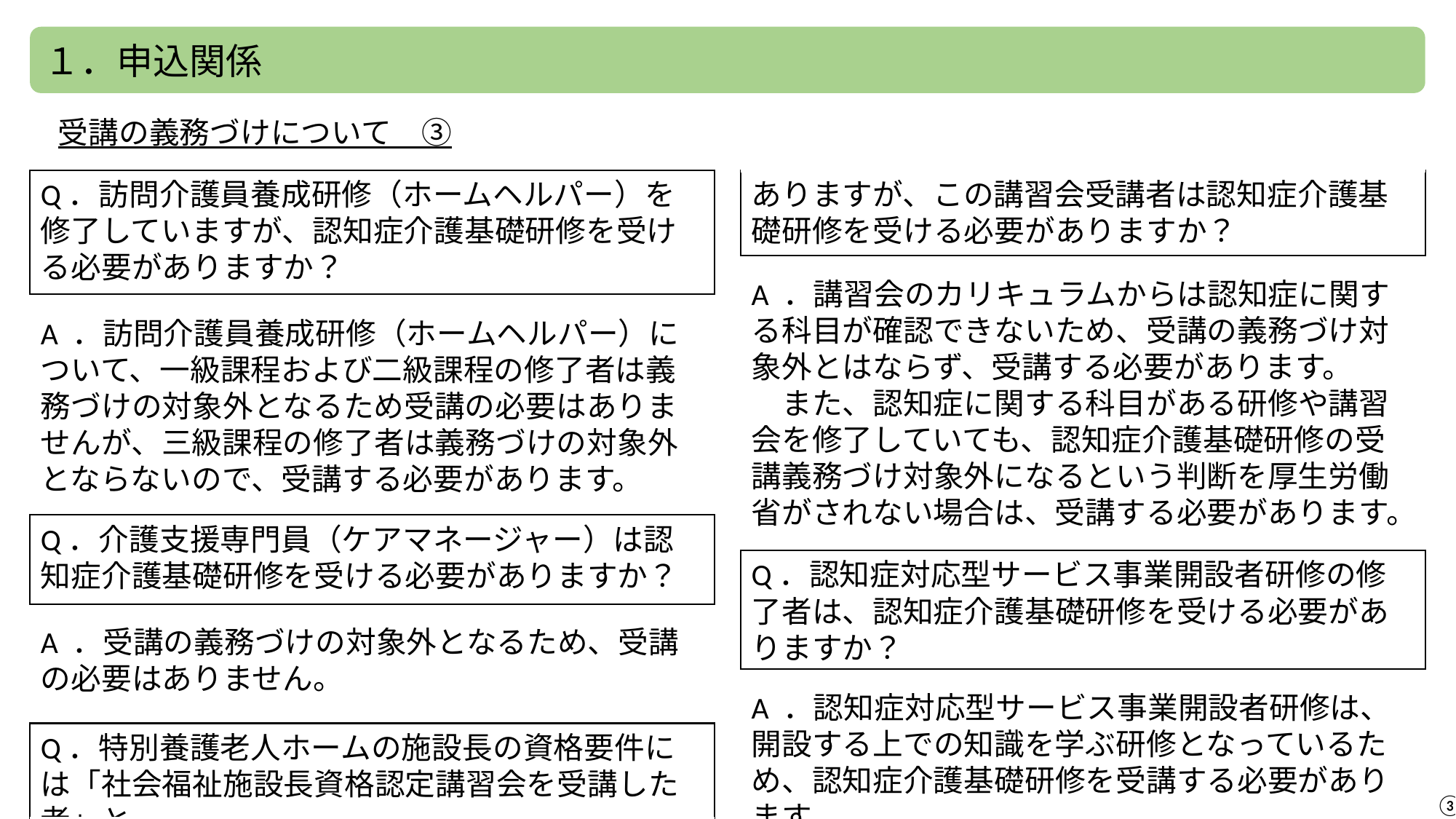

１．申込関係
受講の義務づけについて　③
Q．訪問介護員養成研修（ホームヘルパー）を修了していますが、認知症介護基礎研修を受ける必要がありますか？
ありますが、この講習会受講者は認知症介護基礎研修を受ける必要がありますか？
A ．講習会のカリキュラムからは認知症に関する科目が確認できないため、受講の義務づけ対象外とはならず、受講する必要があります。
　また、認知症に関する科目がある研修や講習会を修了していても、認知症介護基礎研修の受講義務づけ対象外になるという判断を厚生労働省がされない場合は、受講する必要があります。
A ．訪問介護員養成研修（ホームヘルパー）について、一級課程および二級課程の修了者は義務づけの対象外となるため受講の必要はありませんが、三級課程の修了者は義務づけの対象外とならないので、受講する必要があります。

Q．介護支援専門員（ケアマネージャー）は認知症介護基礎研修を受ける必要がありますか？
Q．認知症対応型サービス事業開設者研修の修了者は、認知症介護基礎研修を受ける必要がありますか？
A ．受講の義務づけの対象外となるため、受講の必要はありません。

A ．認知症対応型サービス事業開設者研修は、開設する上での知識を学ぶ研修となっているため、認知症介護基礎研修を受講する必要があります。
Q．特別養護老人ホームの施設長の資格要件には「社会福祉施設長資格認定講習会を受講した者」と
③